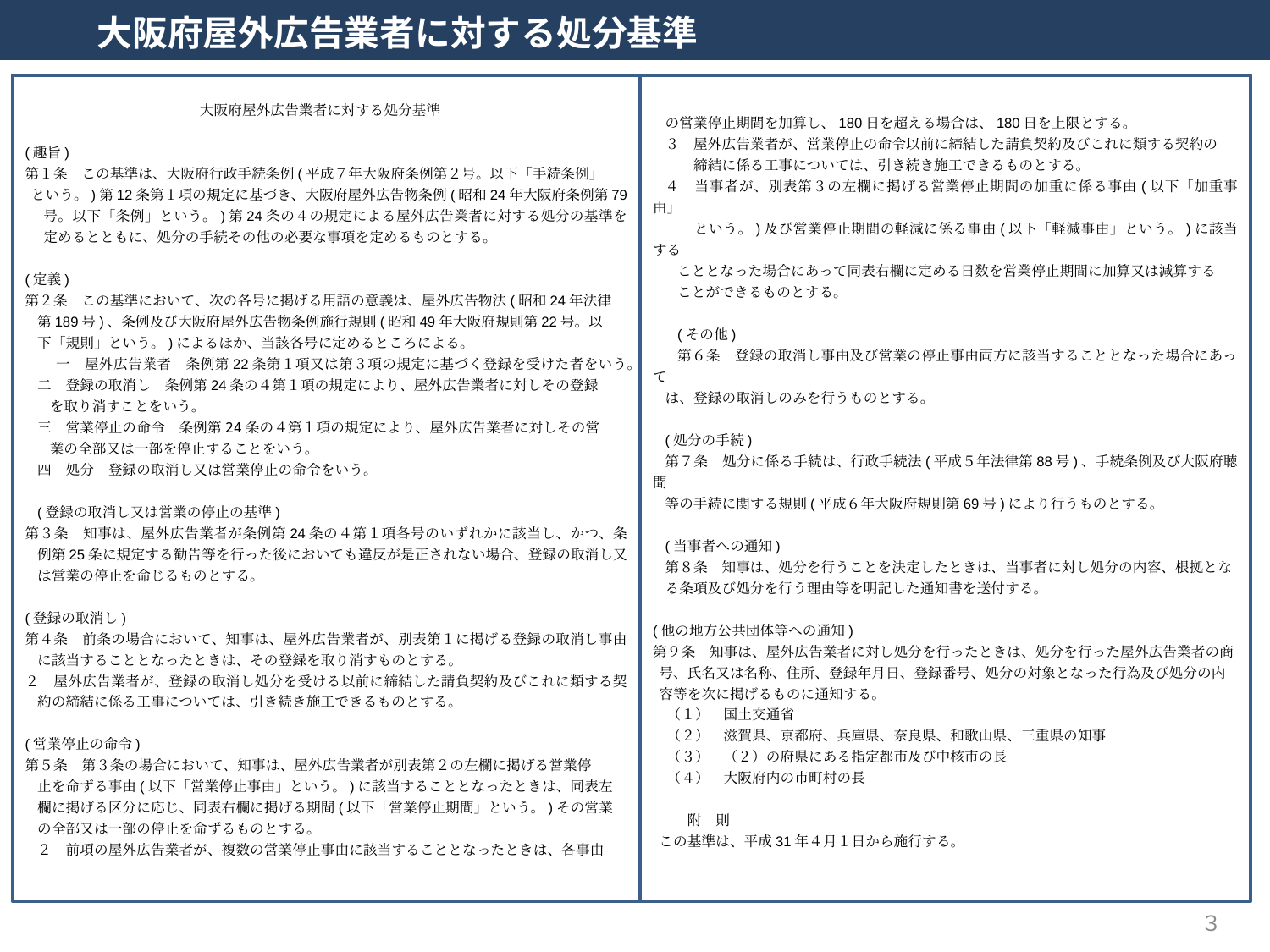

大阪府屋外広告業者に対する処分基準
　大阪府屋外広告業者に対する処分基準

(趣旨)
第１条　この基準は、大阪府行政手続条例(平成７年大阪府条例第２号。以下「手続条例」
という。)第12条第１項の規定に基づき、大阪府屋外広告物条例(昭和24年大阪府条例第79号。以下「条例」という。)第24条の４の規定による屋外広告業者に対する処分の基準を定めるとともに、処分の手続その他の必要な事項を定めるものとする。

(定義)
第２条　この基準において、次の各号に掲げる用語の意義は、屋外広告物法(昭和24年法律
第189号)、条例及び大阪府屋外広告物条例施行規則(昭和49年大阪府規則第22号。以
下「規則」という。)によるほか、当該各号に定めるところによる。
一　屋外広告業者　条例第22条第１項又は第３項の規定に基づく登録を受けた者をいう。
二　登録の取消し　条例第24条の４第１項の規定により、屋外広告業者に対しその登録
を取り消すことをいう。
三　営業停止の命令　条例第24条の４第１項の規定により、屋外広告業者に対しその営
業の全部又は一部を停止することをいう。
四　処分　登録の取消し又は営業停止の命令をいう。

(登録の取消し又は営業の停止の基準)
第３条　知事は、屋外広告業者が条例第24条の４第１項各号のいずれかに該当し、かつ、条例第25条に規定する勧告等を行った後においても違反が是正されない場合、登録の取消し又は営業の停止を命じるものとする。

(登録の取消し)
第４条　前条の場合において、知事は、屋外広告業者が、別表第１に掲げる登録の取消し事由に該当することとなったときは、その登録を取り消すものとする。
２　屋外広告業者が、登録の取消し処分を受ける以前に締結した請負契約及びこれに類する契約の締結に係る工事については、引き続き施工できるものとする。

(営業停止の命令)
第５条　第３条の場合において、知事は、屋外広告業者が別表第２の左欄に掲げる営業停
止を命ずる事由(以下「営業停止事由」という。)に該当することとなったときは、同表左
欄に掲げる区分に応じ、同表右欄に掲げる期間(以下「営業停止期間」という。)その営業
の全部又は一部の停止を命ずるものとする。
２　前項の屋外広告業者が、複数の営業停止事由に該当することとなったときは、各事由

の営業停止期間を加算し、180日を超える場合は、180日を上限とする。
３　屋外広告業者が、営業停止の命令以前に締結した請負契約及びこれに類する契約の
　　締結に係る工事については、引き続き施工できるものとする。
４　当事者が、別表第３の左欄に掲げる営業停止期間の加重に係る事由(以下「加重事由」
　　という。)及び営業停止期間の軽減に係る事由(以下「軽減事由」という。)に該当する
こととなった場合にあって同表右欄に定める日数を営業停止期間に加算又は減算する
ことができるものとする。

(その他)
第６条　登録の取消し事由及び営業の停止事由両方に該当することとなった場合にあって
は、登録の取消しのみを行うものとする。

(処分の手続)
第７条　処分に係る手続は、行政手続法(平成５年法律第88号)、手続条例及び大阪府聴聞
等の手続に関する規則(平成６年大阪府規則第69号)により行うものとする。

(当事者への通知)
第８条　知事は、処分を行うことを決定したときは、当事者に対し処分の内容、根拠とな
る条項及び処分を行う理由等を明記した通知書を送付する。

(他の地方公共団体等への通知)
第９条　知事は、屋外広告業者に対し処分を行ったときは、処分を行った屋外広告業者の商
号、氏名又は名称、住所、登録年月日、登録番号、処分の対象となった行為及び処分の内
容等を次に掲げるものに通知する。
　（１）　国土交通省
　（２）　滋賀県、京都府、兵庫県、奈良県、和歌山県、三重県の知事
　（３）　（２）の府県にある指定都市及び中核市の長
　（４）　大阪府内の市町村の長

　　附　則
この基準は、平成31年４月１日から施行する。

３